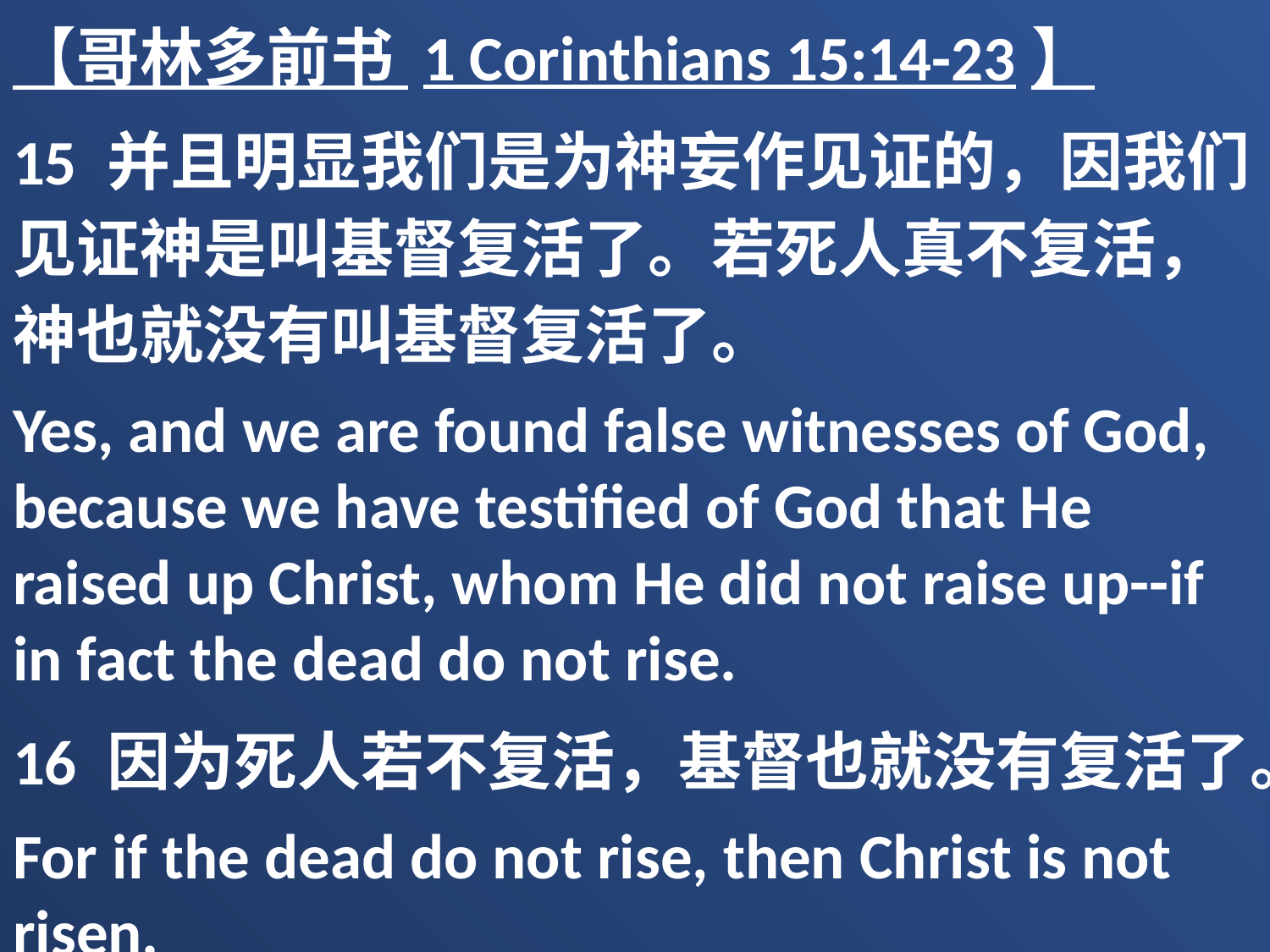

【哥林多前书 1 Corinthians 15:14-23】
15 并且明显我们是为神妄作见证的，因我们见证神是叫基督复活了。若死人真不复活，神也就没有叫基督复活了。
Yes, and we are found false witnesses of God, because we have testified of God that He raised up Christ, whom He did not raise up--if in fact the dead do not rise.
16 因为死人若不复活，基督也就没有复活了。
For if the dead do not rise, then Christ is not risen.